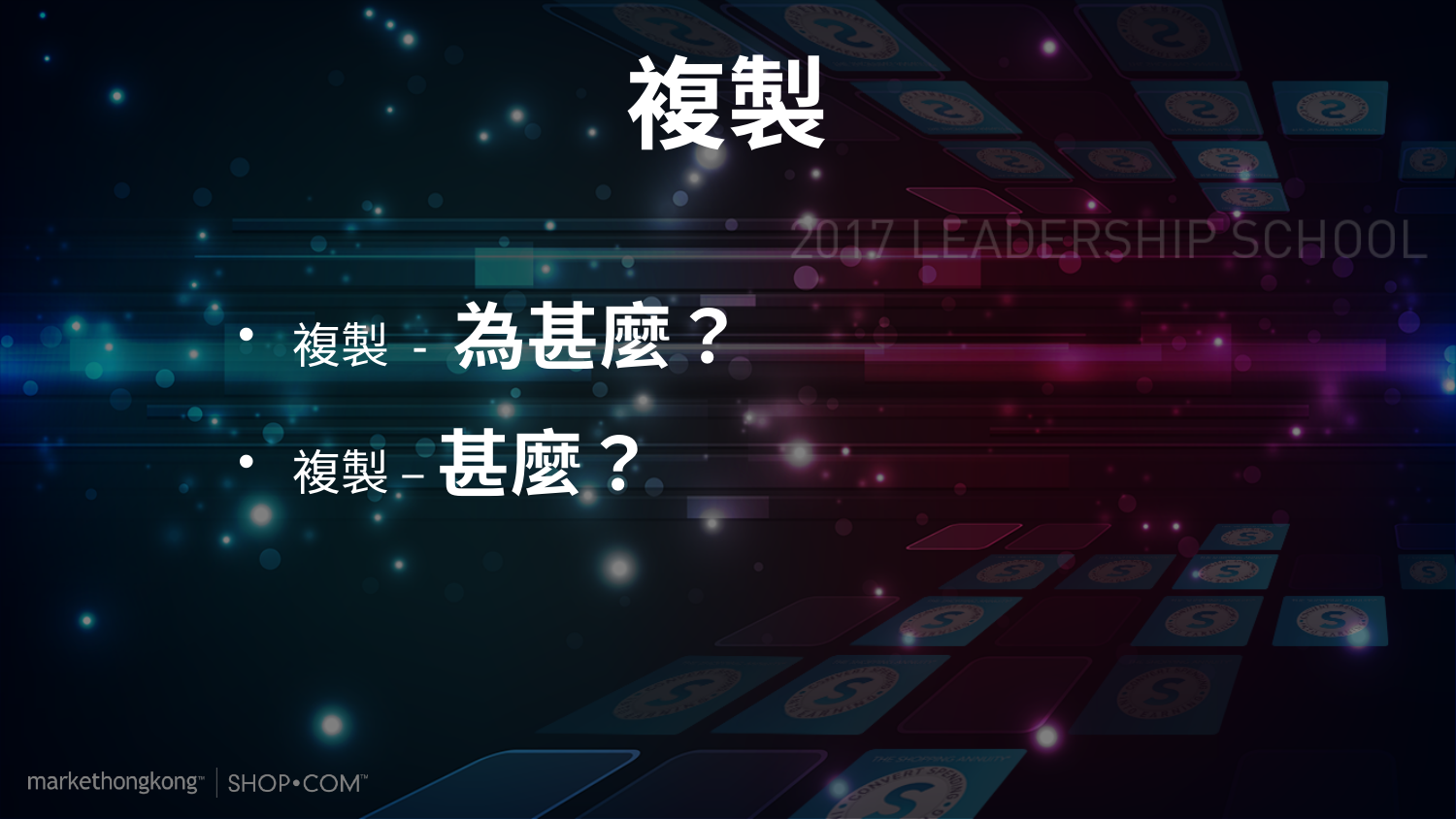

# 複製
複製 - 為甚麼？

複製 – 甚麼？